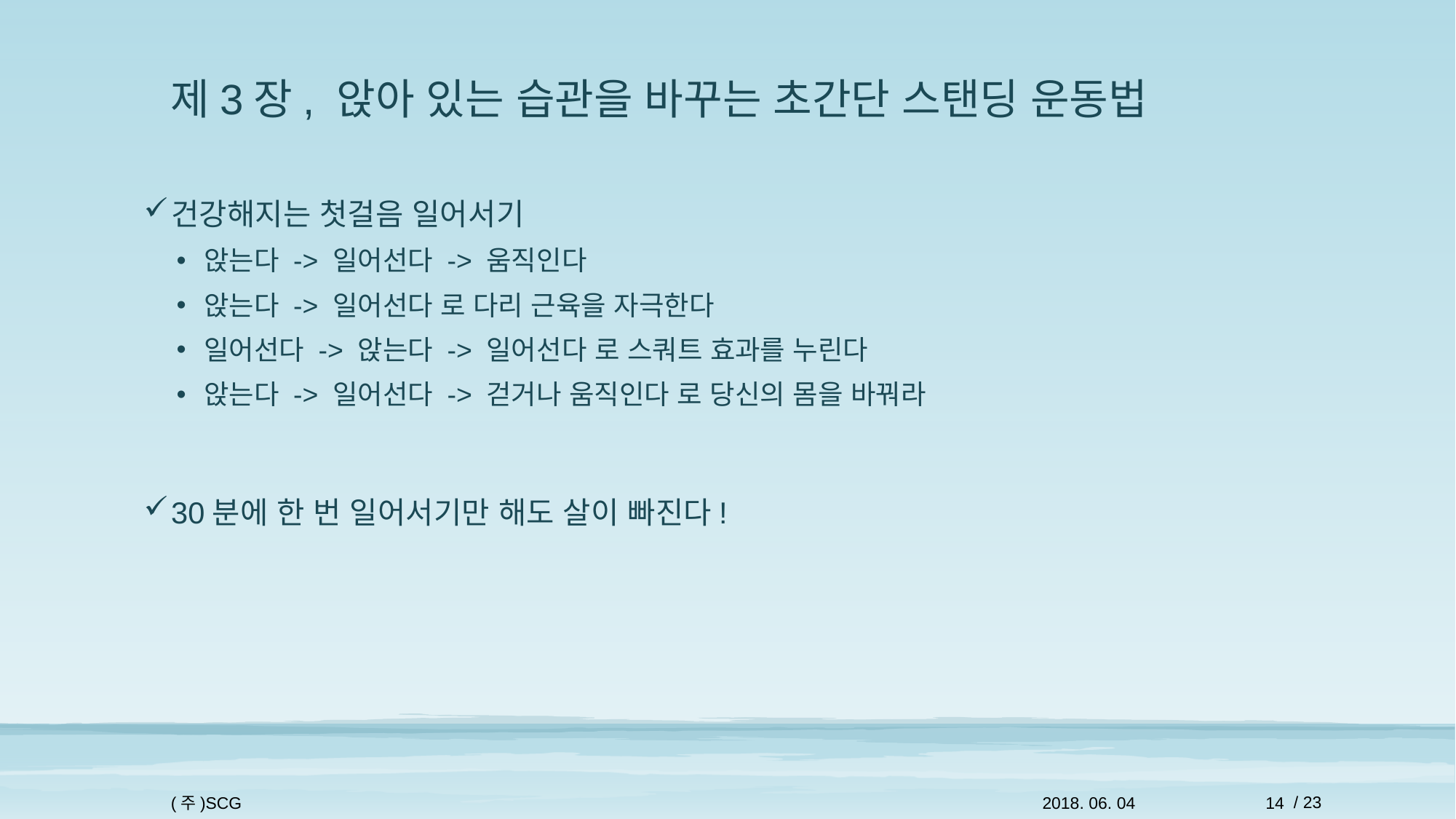

# 제3장, 앉아 있는 습관을 바꾸는 초간단 스탠딩 운동법
건강해지는 첫걸음 일어서기
앉는다 -> 일어선다 -> 움직인다
앉는다 -> 일어선다 로 다리 근육을 자극한다
일어선다 -> 앉는다 -> 일어선다 로 스쿼트 효과를 누린다
앉는다 -> 일어선다 -> 걷거나 움직인다 로 당신의 몸을 바꿔라

30분에 한 번 일어서기만 해도 살이 빠진다!
(주)SCG
2018. 06. 04
14